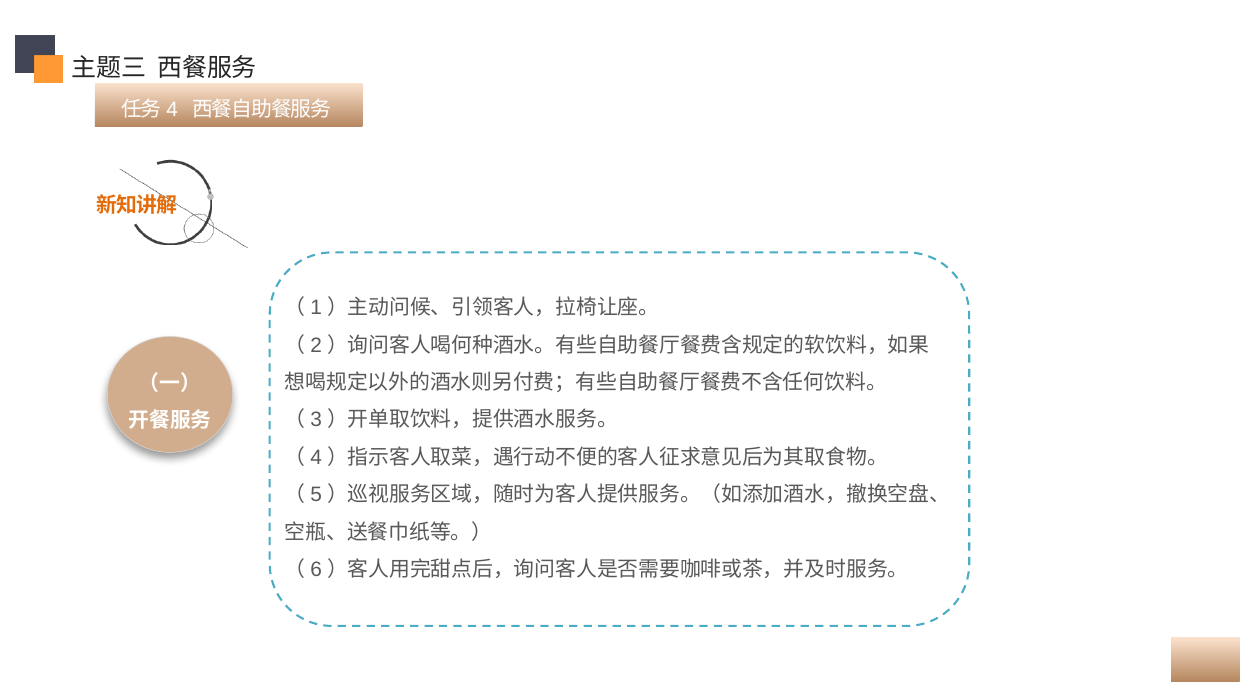

主题三  西餐服务
 任务4  西餐自助餐服务

（1）主动问候、引领客人，拉椅让座。
（2）询问客人喝何种酒水。有些自助餐厅餐费含规定的软饮料，如果想喝规定以外的酒水则另付费；有些自助餐厅餐费不含任何饮料。
（3）开单取饮料，提供酒水服务。
（4）指示客人取菜，遇行动不便的客人征求意见后为其取食物。
（5）巡视服务区域，随时为客人提供服务。（如添加酒水，撤换空盘、空瓶、送餐巾纸等。）
（6）客人用完甜点后，询问客人是否需要咖啡或茶，并及时服务。
（一）
开餐服务